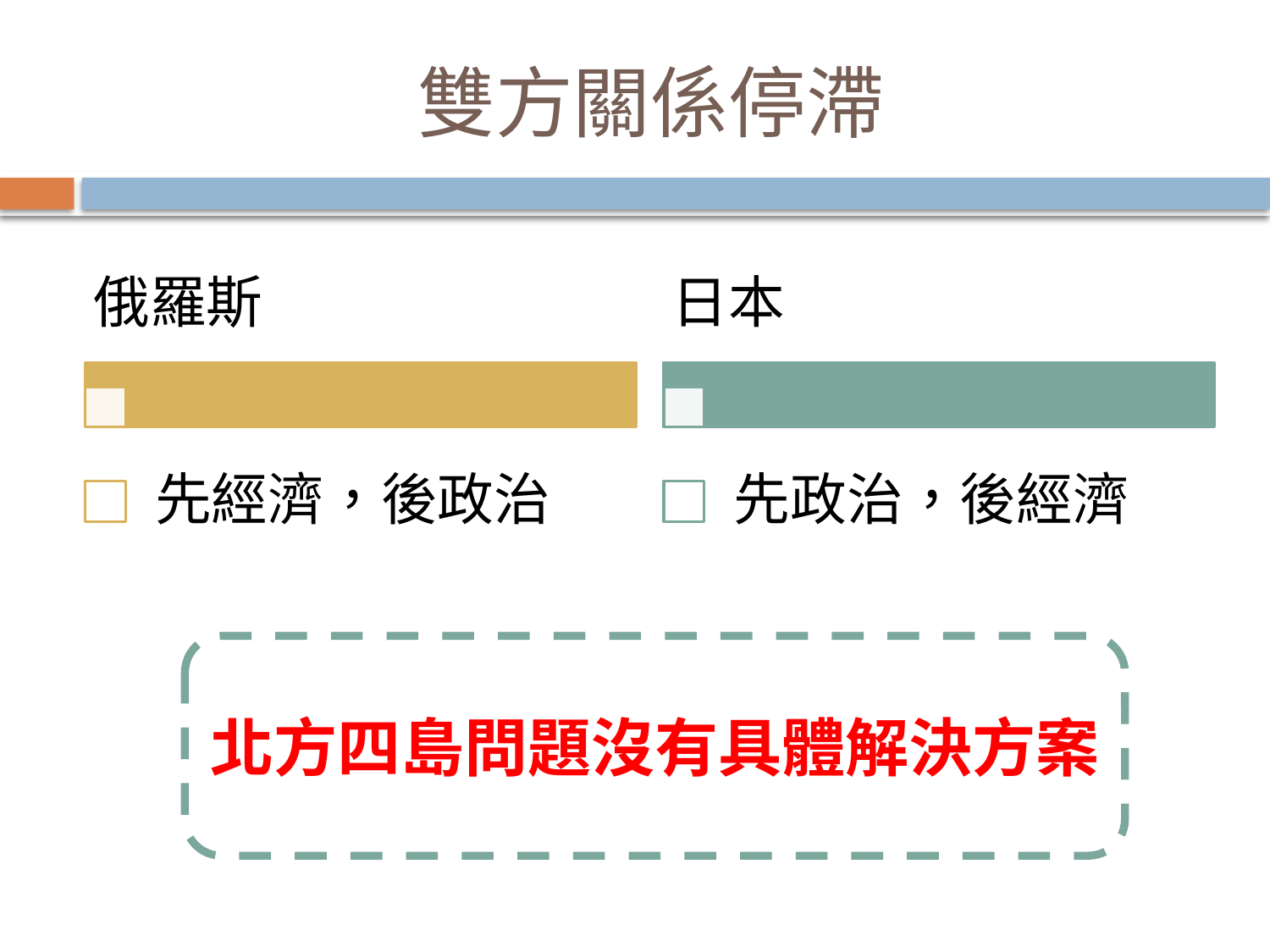

# 雙方關係停滯

俄羅斯
先經濟，後政治
日本
先政治，後經濟
北方四島問題沒有具體解決方案